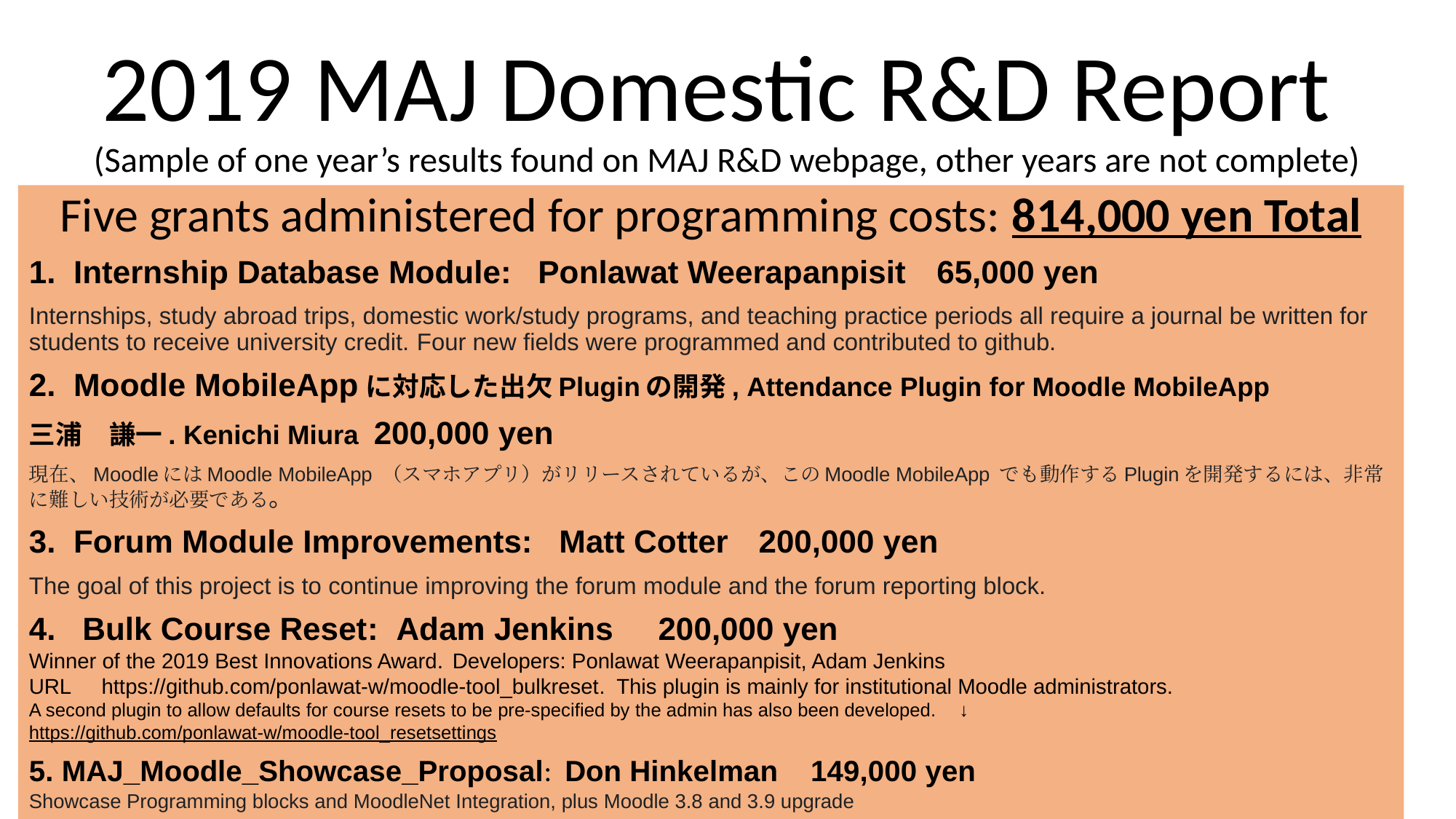

# 2019 MAJ Domestic R&D Report (Sample of one year’s results found on MAJ R&D webpage, other years are not complete)
Five grants administered for programming costs: 814,000 yen Total
1.  Internship Database Module:   Ponlawat Weerapanpisit    65,000 yen
Internships, study abroad trips, domestic work/study programs, and teaching practice periods all require a journal be written for students to receive university credit. Four new fields were programmed and contributed to github.
2.  Moodle MobileAppに対応した出欠Pluginの開発, Attendance Plugin for Moodle MobileApp
三浦　謙一. Kenichi Miura  200,000 yen
現在、MoodleにはMoodle MobileApp （スマホアプリ）がリリースされているが、このMoodle MobileApp でも動作するPluginを開発するには、非常に難しい技術が必要である。
3.  Forum Module Improvements:   Matt Cotter    200,000 yen
The goal of this project is to continue improving the forum module and the forum reporting block.
4.   Bulk Course Reset:  Adam Jenkins     200,000 yen
Winner of the 2019 Best Innovations Award.  Developers: Ponlawat Weerapanpisit, Adam Jenkins
URL　https://github.com/ponlawat-w/moodle-tool_bulkreset.  This plugin is mainly for institutional Moodle administrators.
A second plugin to allow defaults for course resets to be pre-specified by the admin has also been developed.　↓
https://github.com/ponlawat-w/moodle-tool_resetsettings
5. MAJ_Moodle_Showcase_Proposal:  Don Hinkelman    149,000 yen
Showcase Programming blocks and MoodleNet Integration, plus Moodle 3.8 and 3.9 upgrade